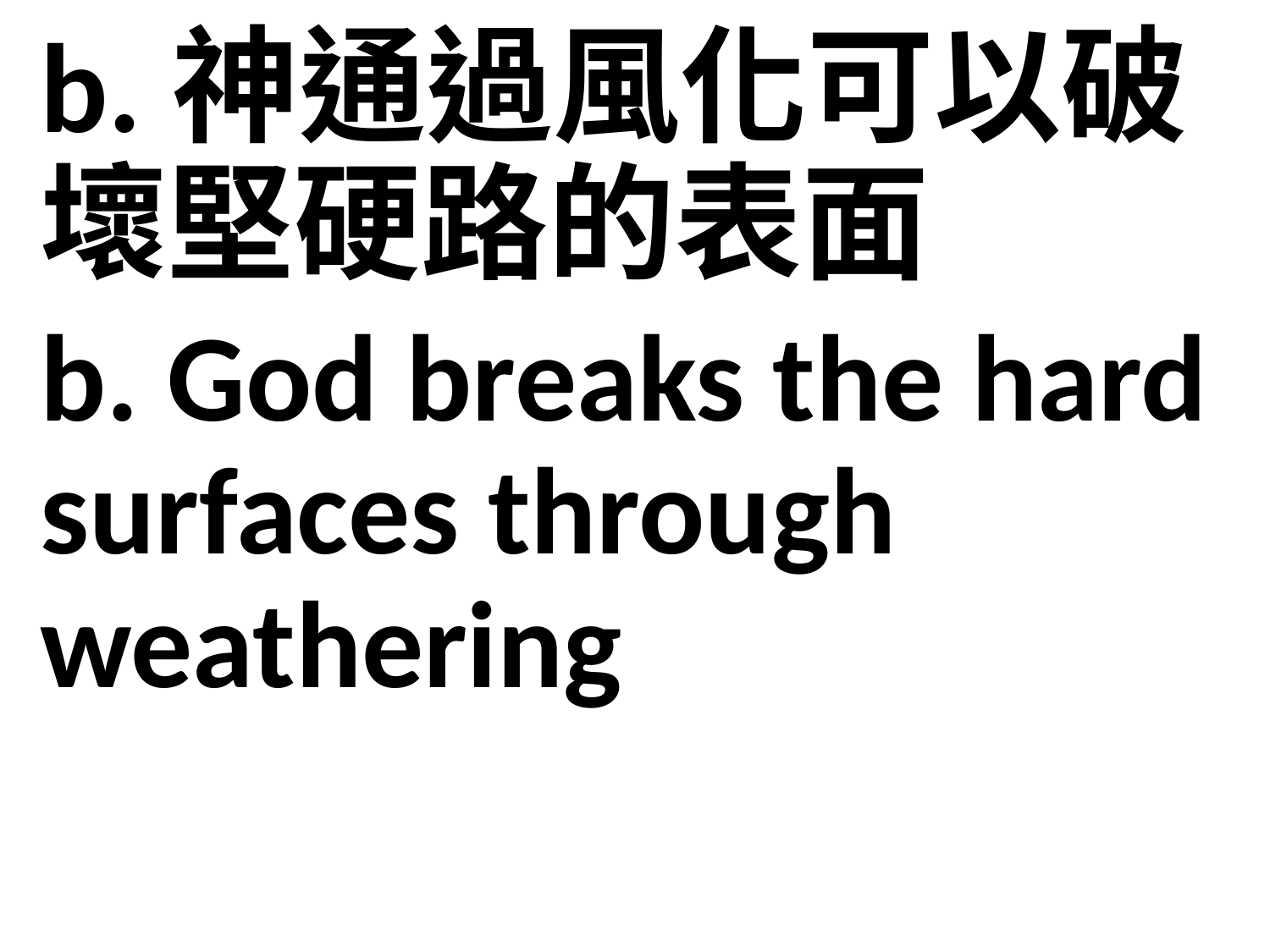

b.神通過風化可以破壞堅硬路的表面
b. God breaks the hard surfaces through weathering